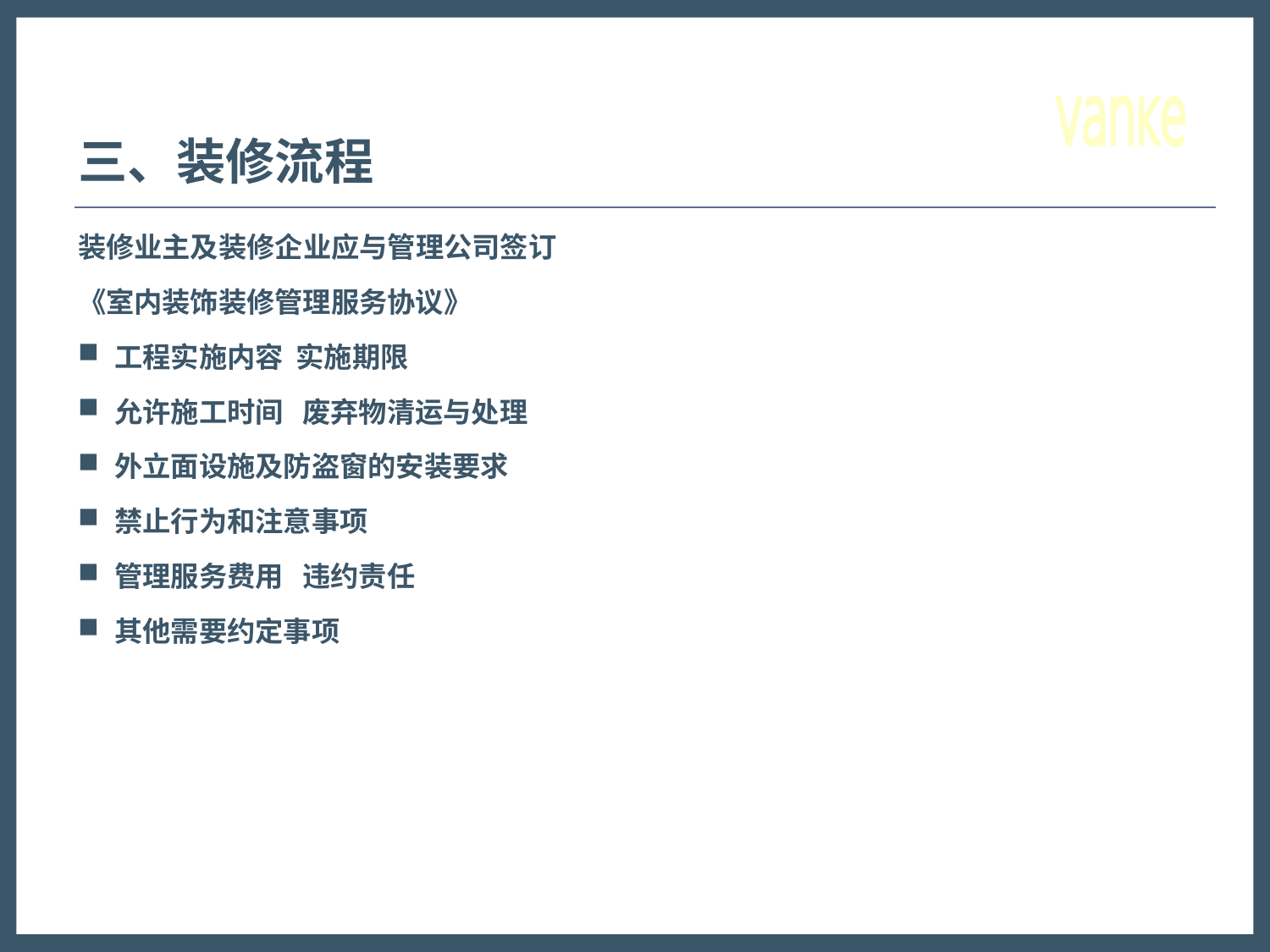

# 三、装修流程
装修业主及装修企业应与管理公司签订
《室内装饰装修管理服务协议》
工程实施内容  实施期限
允许施工时间   废弃物清运与处理
外立面设施及防盗窗的安装要求
禁止行为和注意事项
管理服务费用   违约责任
其他需要约定事项